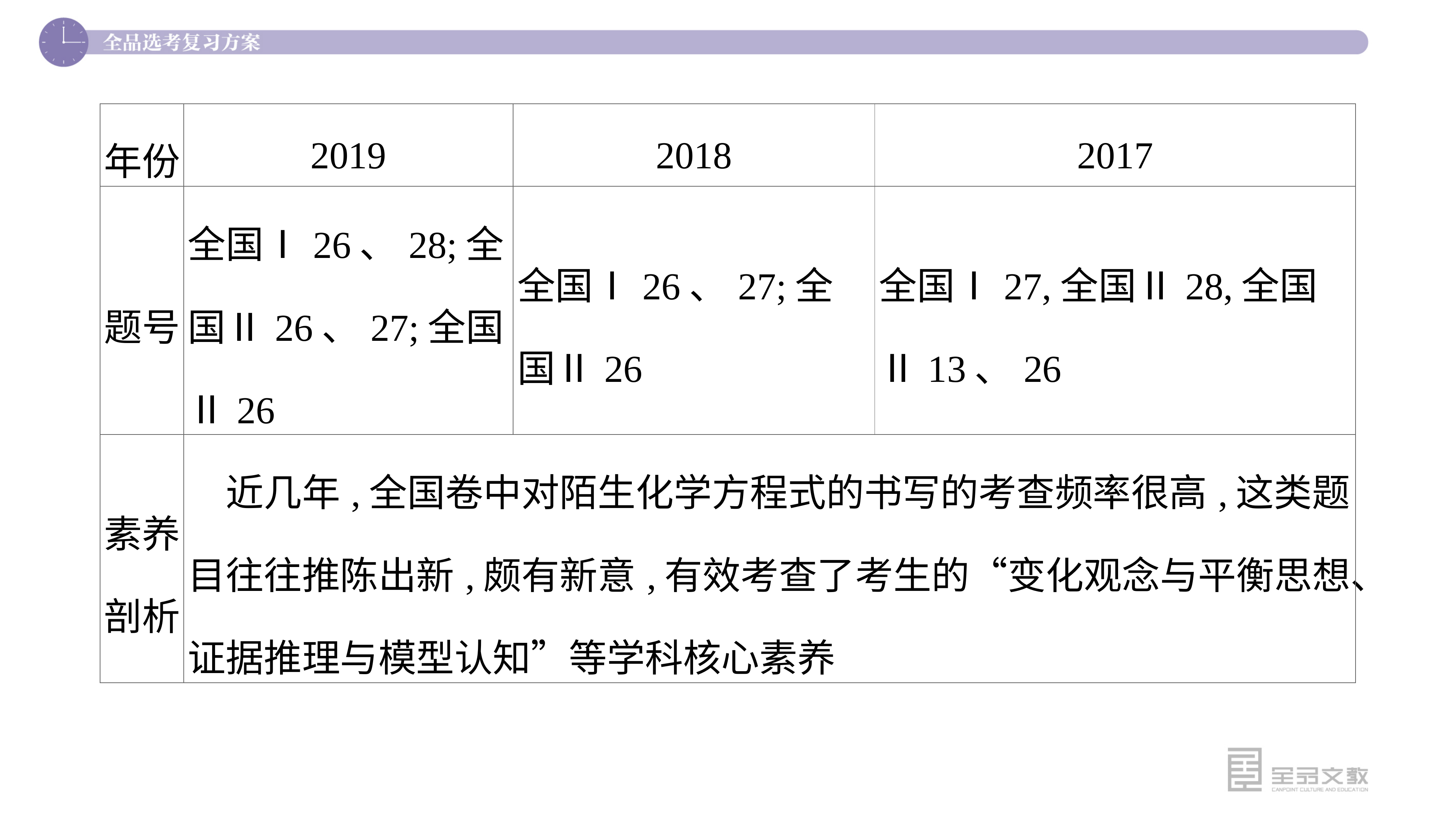

| 年份 | 2019 | 2018 | 2017 |
| --- | --- | --- | --- |
| 题号 | 全国Ⅰ26、28;全国Ⅱ26、27;全国Ⅱ26 | 全国Ⅰ26、27;全国Ⅱ26 | 全国Ⅰ27,全国Ⅱ28,全国Ⅱ13、26 |
| 素养 剖析 | 近几年,全国卷中对陌生化学方程式的书写的考查频率很高,这类题目往往推陈出新,颇有新意,有效考查了考生的“变化观念与平衡思想、证据推理与模型认知”等学科核心素养 |  |  |